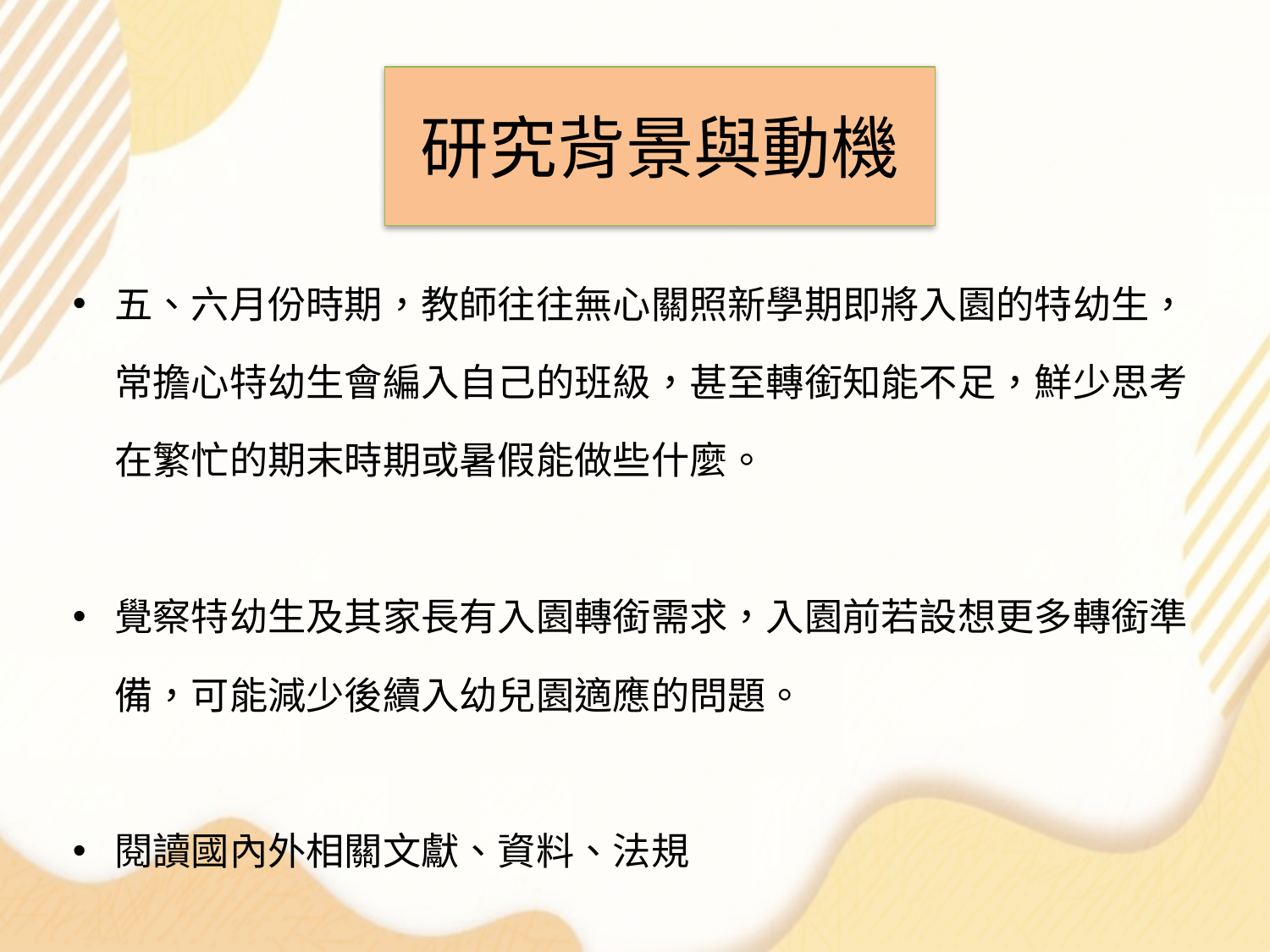

研究背景與動機

五、六月份時期，教師往往無心關照新學期即將入園的特幼生，常擔心特幼生會編入自己的班級，甚至轉銜知能不足，鮮少思考在繁忙的期末時期或暑假能做些什麼。

覺察特幼生及其家長有入園轉銜需求，入園前若設想更多轉銜準備，可能減少後續入幼兒園適應的問題。

閱讀國內外相關文獻、資料、法規